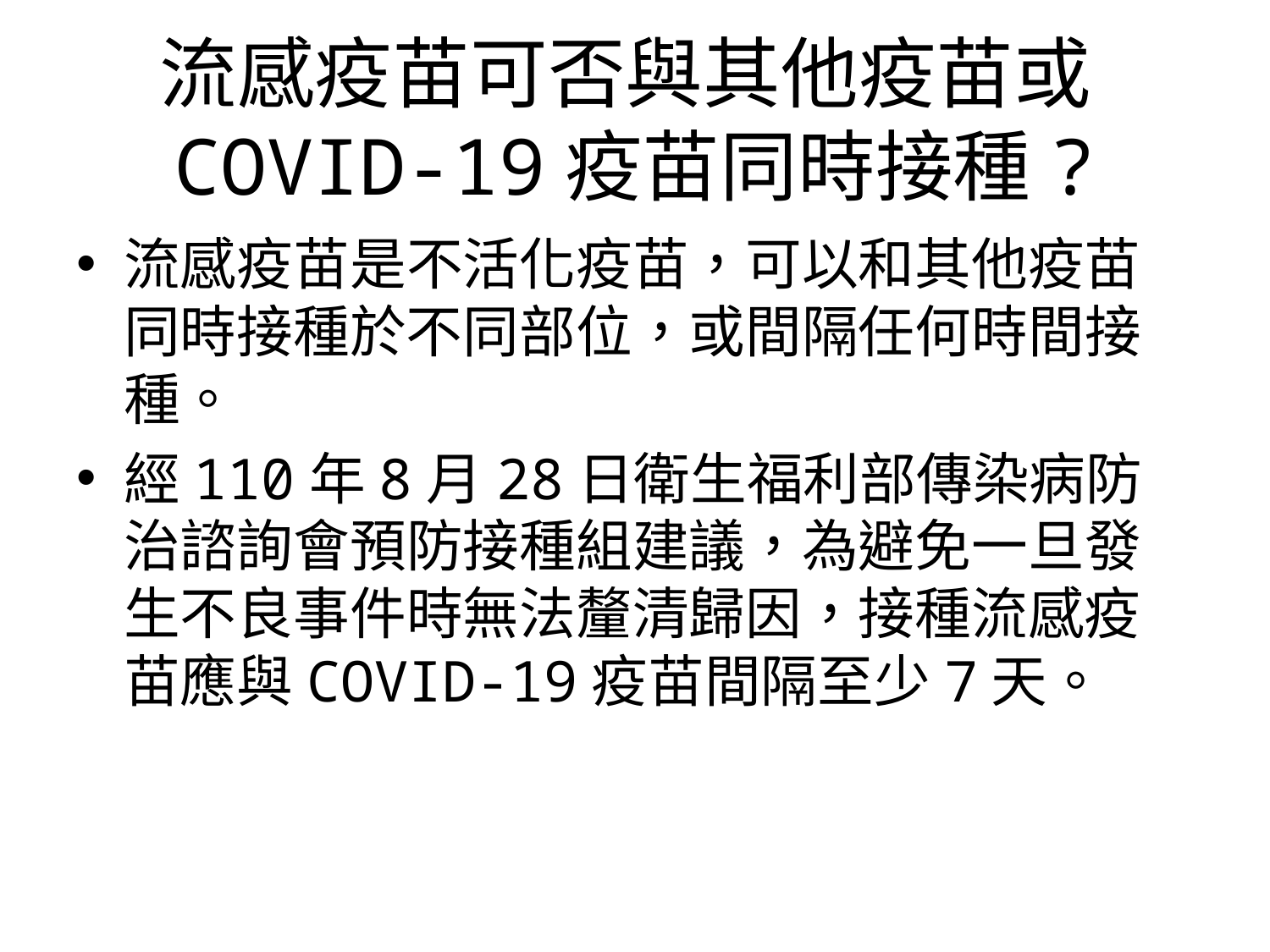

# 流感疫苗可否與其他疫苗或COVID-19疫苗同時接種?
流感疫苗是不活化疫苗，可以和其他疫苗同時接種於不同部位，或間隔任何時間接種。
經110年8月28日衛生福利部傳染病防治諮詢會預防接種組建議，為避免一旦發生不良事件時無法釐清歸因，接種流感疫苗應與COVID-19疫苗間隔至少7天。